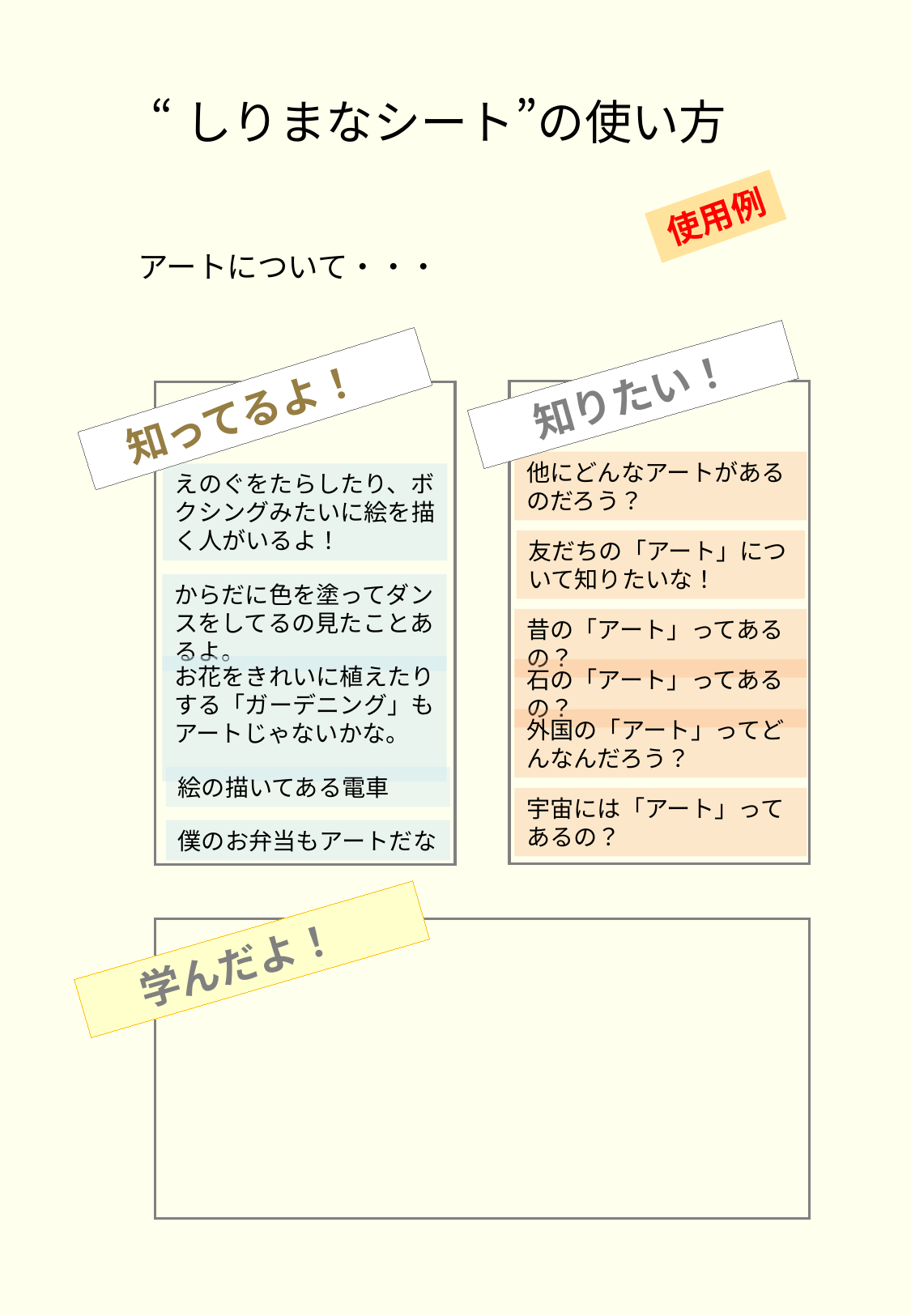

“しりまなシート”の使い方
使用例
アートについて・・・

　  知りたい！
　知ってるよ！

他にどんなアートがあるのだろう？
えのぐをたらしたり、ボクシングみたいに絵を描く人がいるよ！
友だちの「アート」について知りたいな！
からだに色を塗ってダンスをしてるの見たことあるよ。
昔の「アート」ってあるの？
お花をきれいに植えたりする「ガーデニング」もアートじゃないかな。
石の「アート」ってあるの？
外国の「アート」ってどんなんだろう？

絵の描いてある電車
宇宙には「アート」ってあるの？
僕のお弁当もアートだな
　  学んだよ！